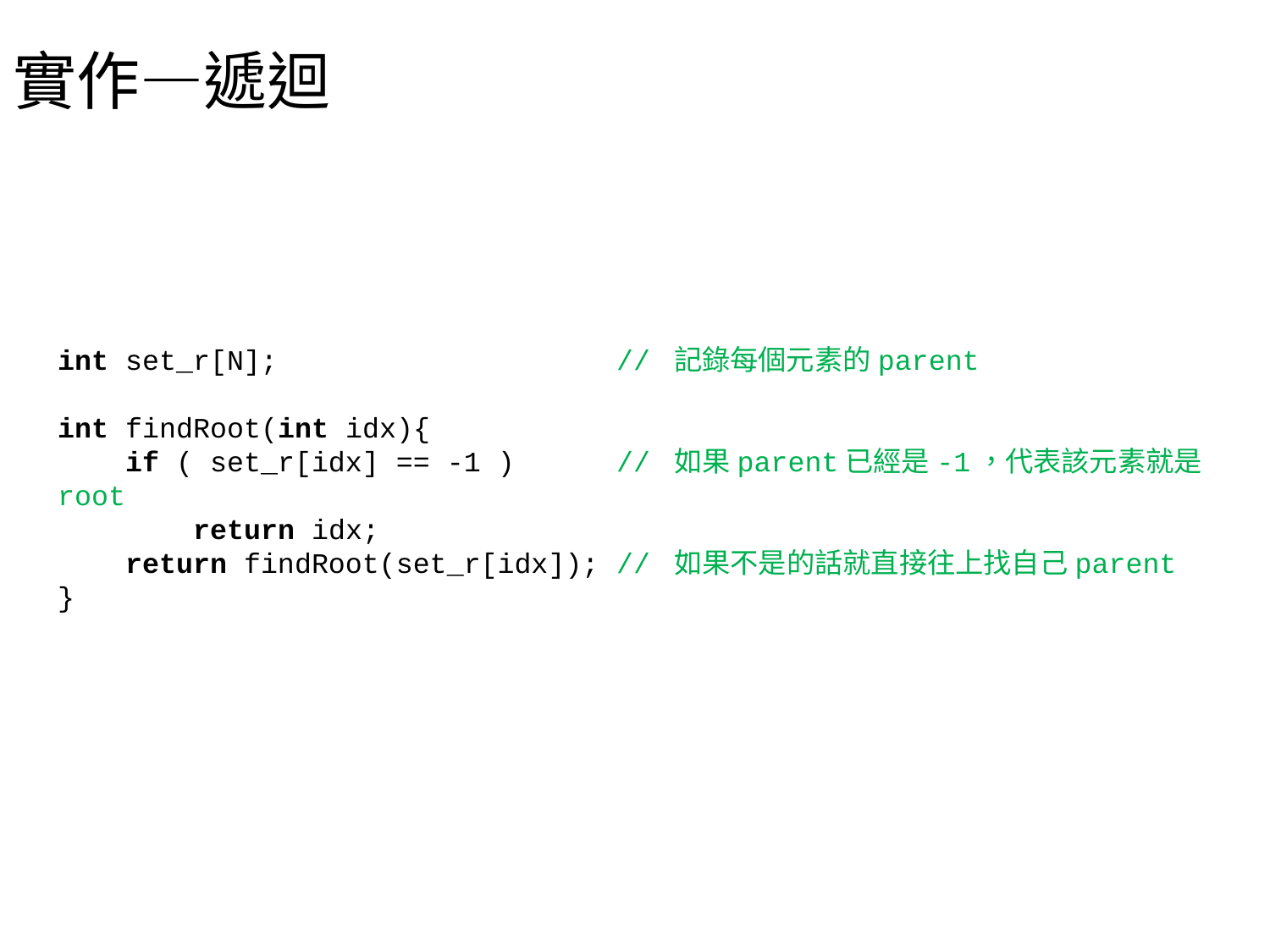

# 實作—遞迴
int set_r[N];                    // 記錄每個元素的parent

int findRoot(int idx){
    if ( set_r[idx] == -1 )      // 如果parent已經是-1，代表該元素就是root
        return idx;
    return findRoot(set_r[idx]); // 如果不是的話就直接往上找自己parent
}